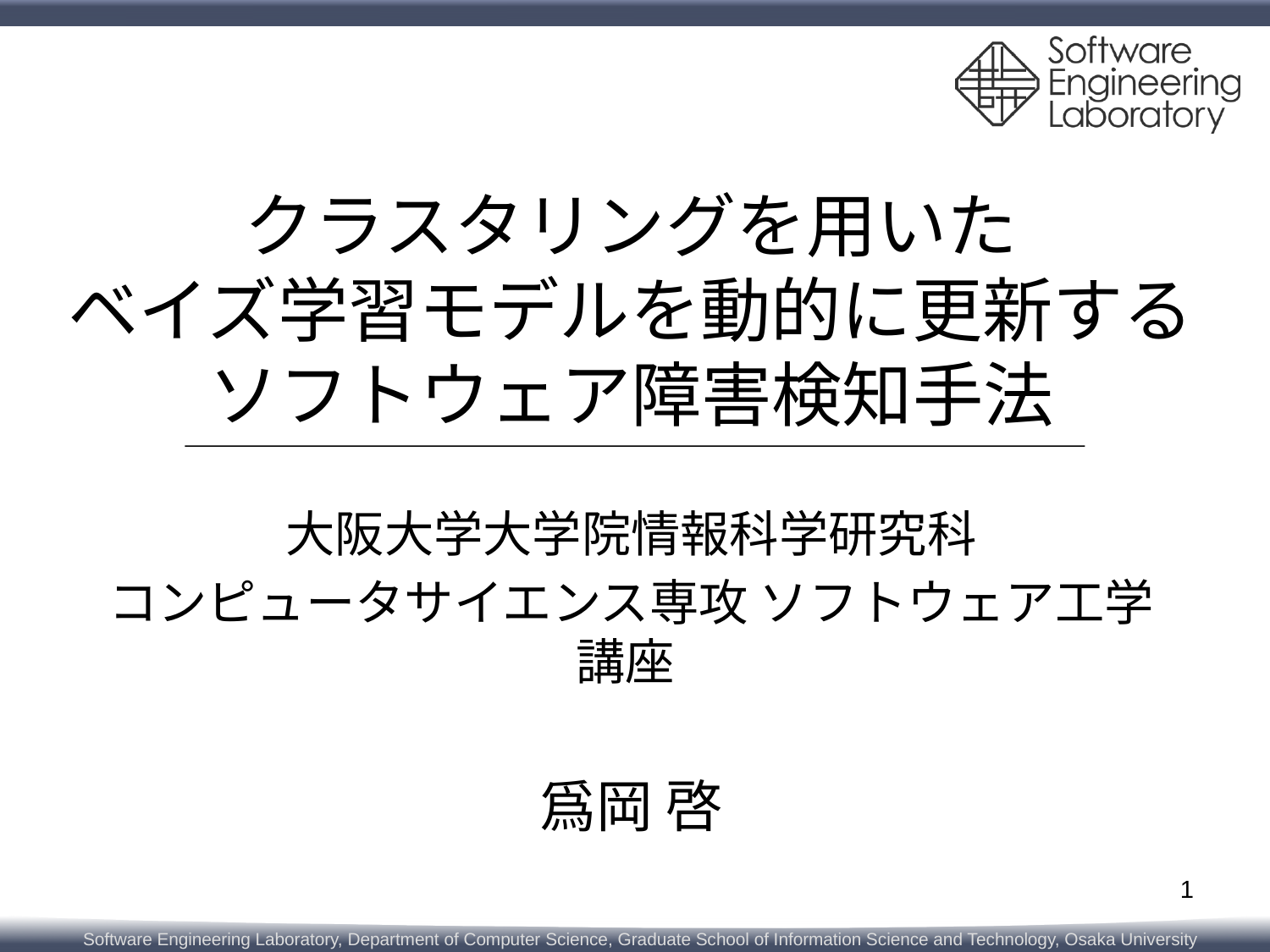

# クラスタリングを用いた ベイズ学習モデルを動的に更新する ソフトウェア障害検知手法
大阪大学大学院情報科学研究科
コンピュータサイエンス専攻 ソフトウェア工学講座

爲岡 啓
1